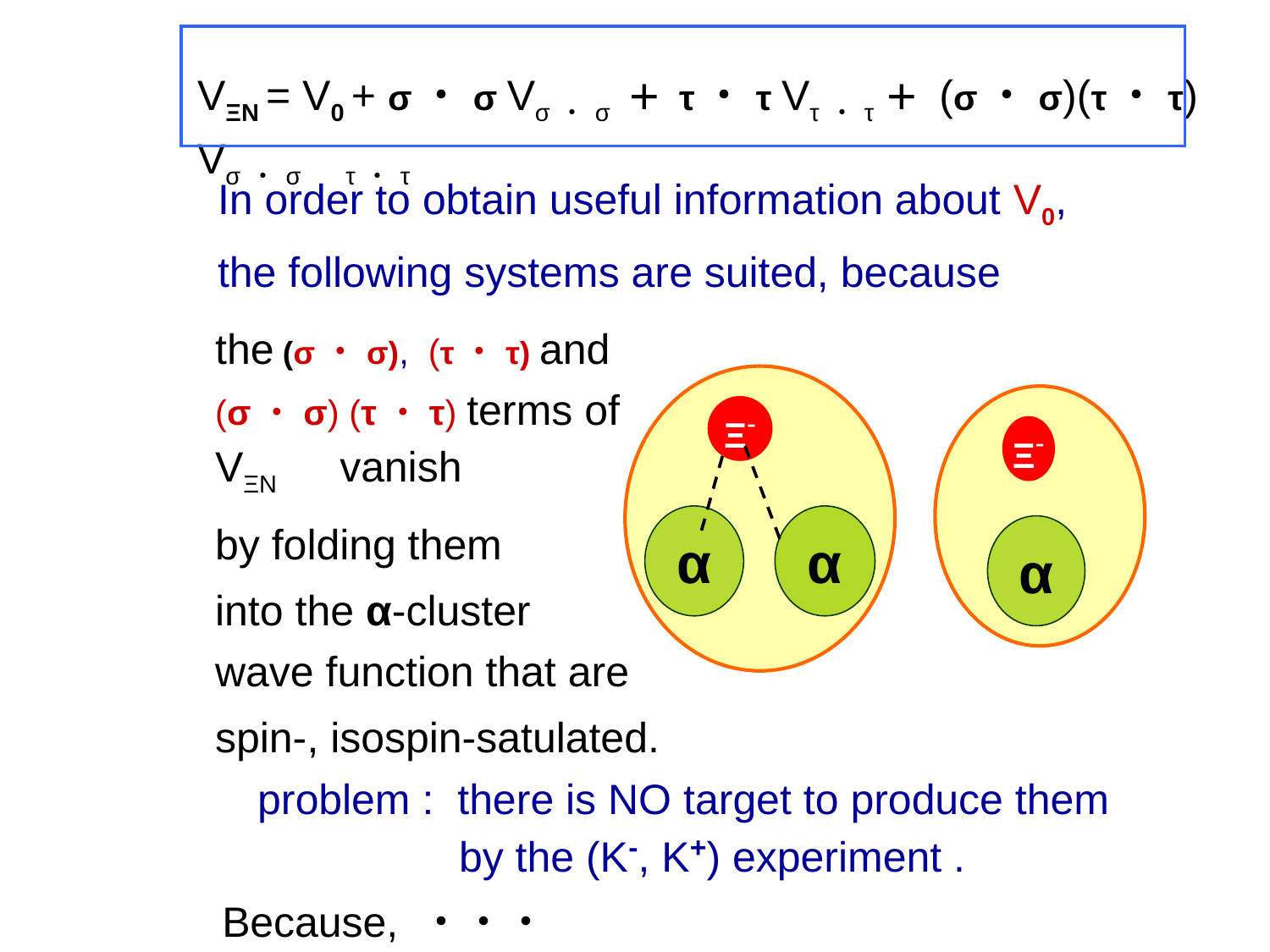

VΞN = V0 + σ・σ Vσ・σ ＋ τ・τ Vτ・τ＋ (σ・σ)(τ・τ) Vσ・σ　τ・τ

In order to obtain useful information about V0,
the following systems are suited, because
the (σ・σ),  (τ・τ) and
(σ・σ) (τ・τ) terms of
VΞN　vanish
by folding them
into the α-cluster
wave function that are
spin-, isospin-satulated.

Ξ-
Ξ-

α
α
α
problem :  there is NO target to produce them
                 by the (K-, K+) experiment .
Because, ・・・